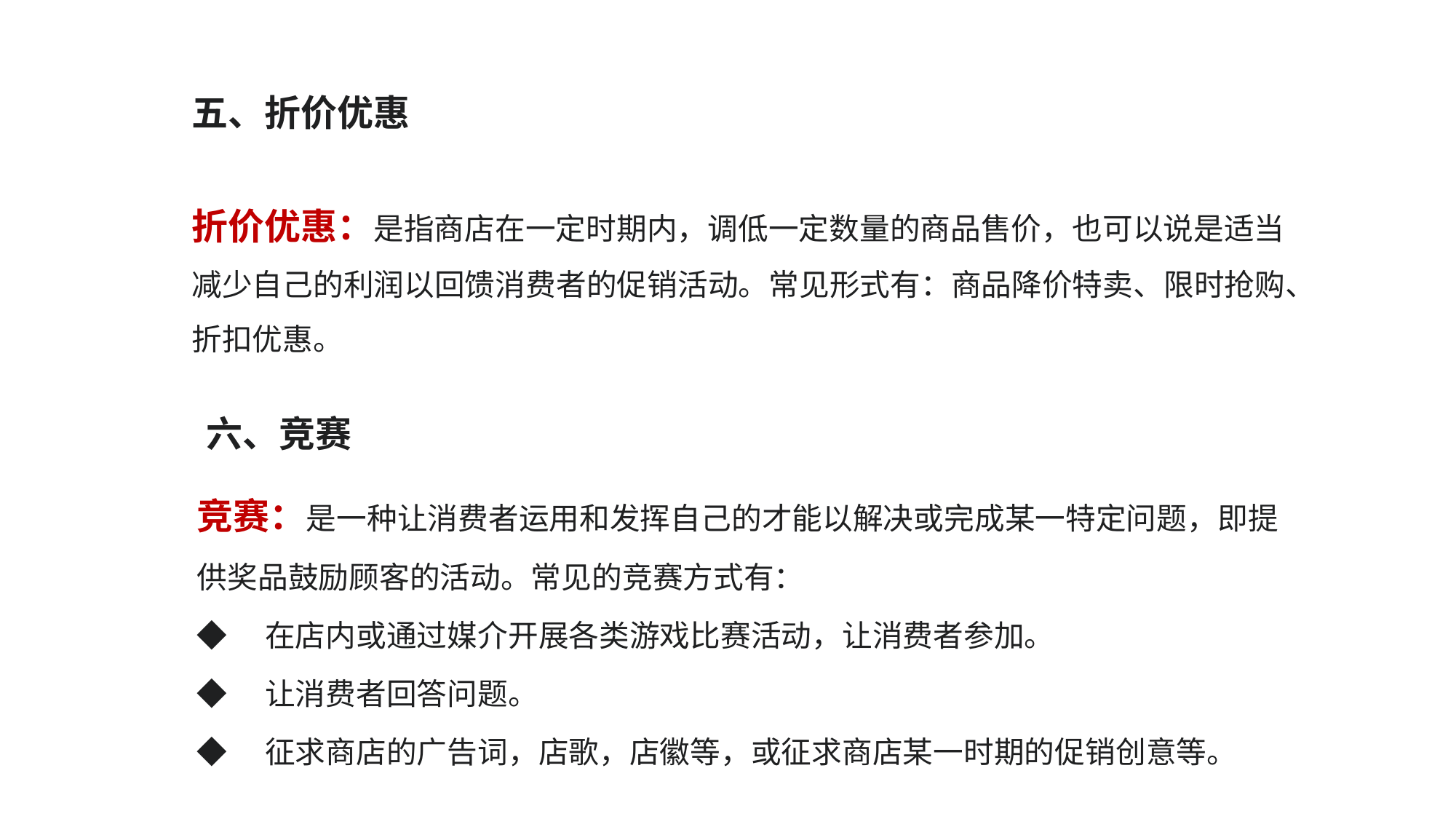

五、折价优惠
折价优惠：是指商店在一定时期内，调低一定数量的商品售价，也可以说是适当减少自己的利润以回馈消费者的促销活动。常见形式有：商品降价特卖、限时抢购、折扣优惠。
六、竞赛
竞赛：是一种让消费者运用和发挥自己的才能以解决或完成某一特定问题，即提供奖品鼓励顾客的活动。常见的竞赛方式有：
◆　在店内或通过媒介开展各类游戏比赛活动，让消费者参加。
◆　让消费者回答问题。
◆　征求商店的广告词，店歌，店徽等，或征求商店某一时期的促销创意等。